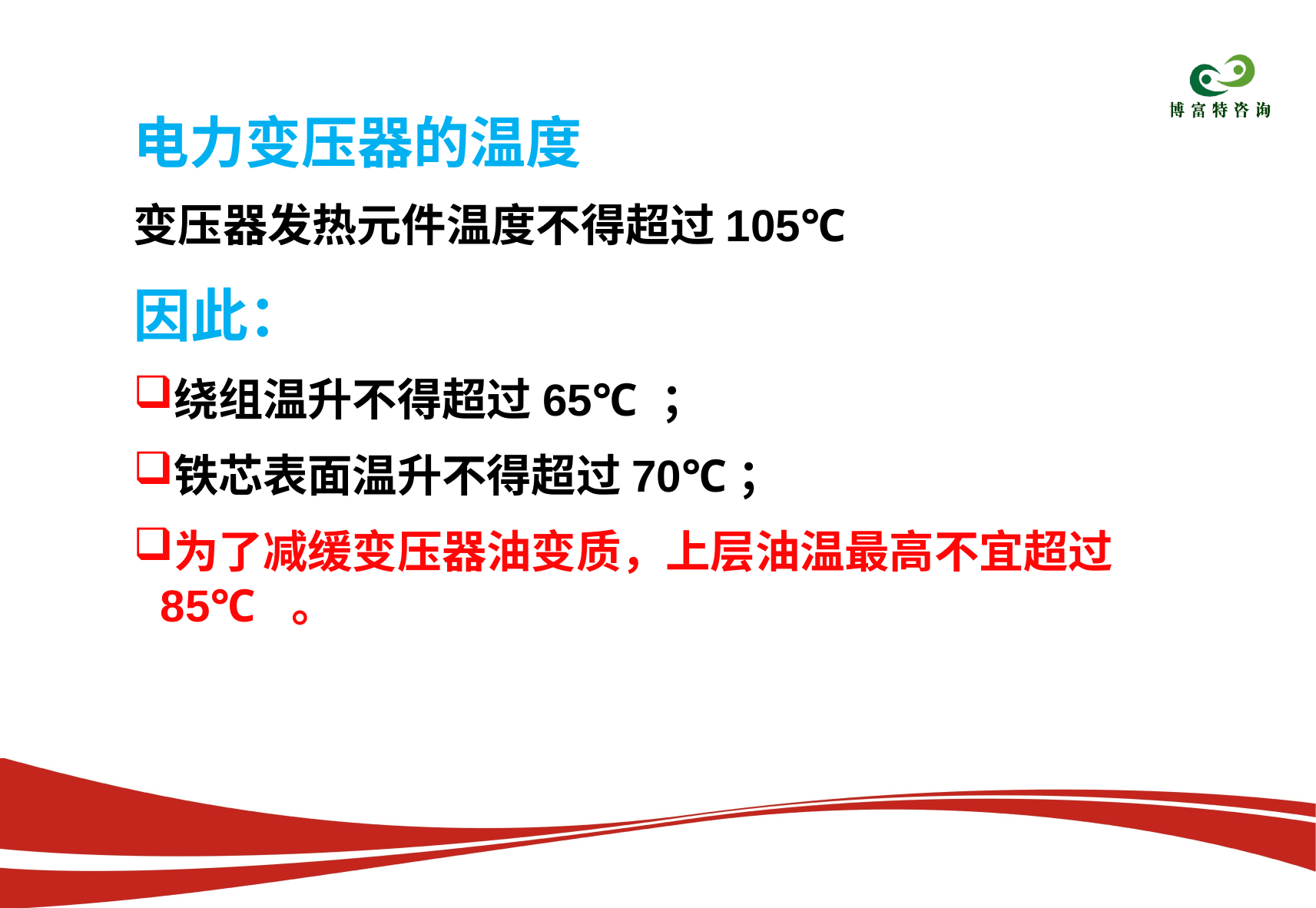

51
电力变压器的温度
变压器发热元件温度不得超过105℃
因此：
绕组温升不得超过65℃ ；
铁芯表面温升不得超过70℃；
为了减缓变压器油变质，上层油温最高不宜超过85℃  。